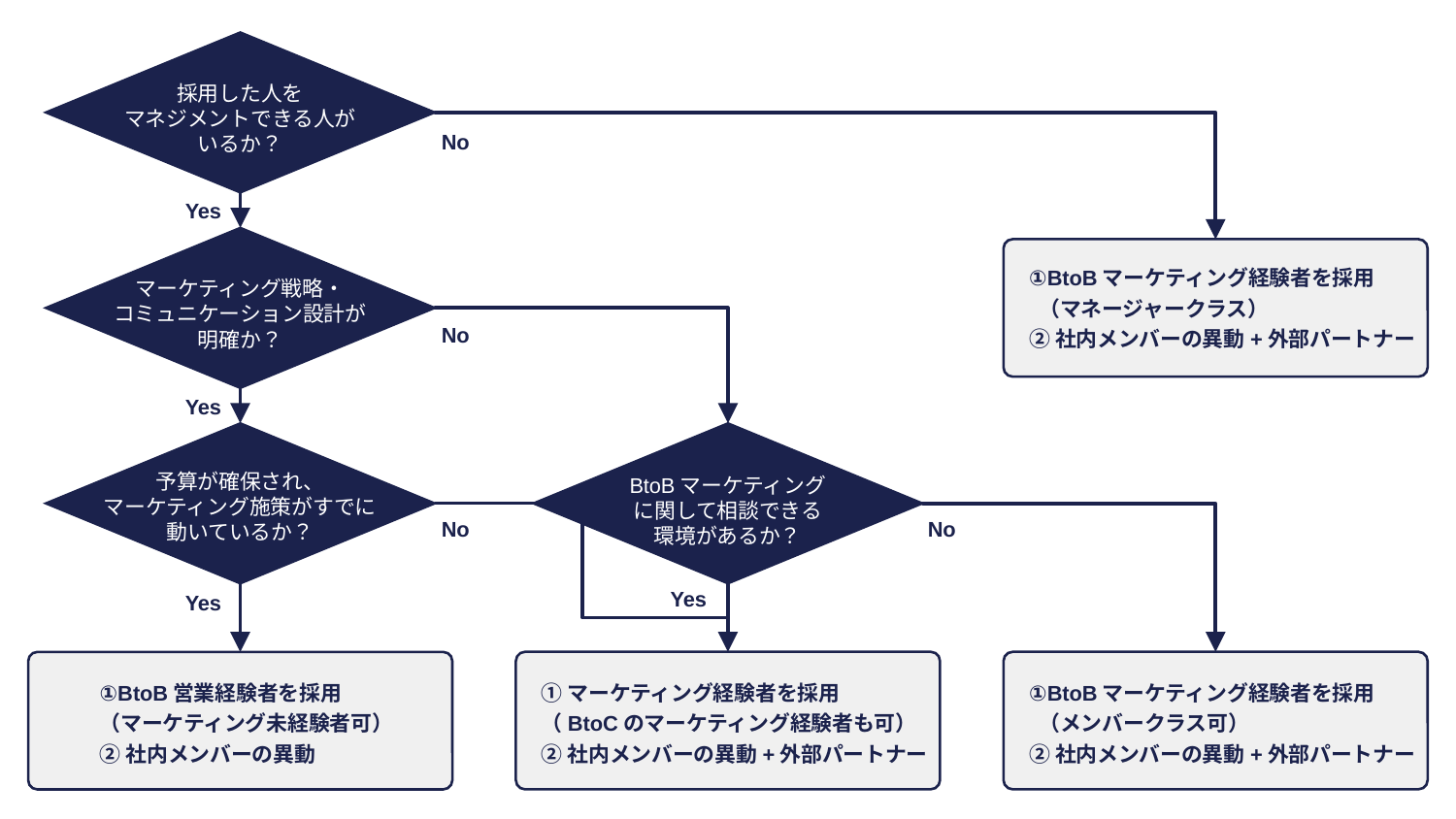

デザイン① 要件がわかるフローチャート
採用した人を
マネジメントできる人が
いるか？
No
Yes
マーケティング戦略・
コミュニケーション設計が
明確か？
①BtoBマーケティング経験者を採用
 （マネージャークラス）
②社内メンバーの異動+外部パートナー
No
Yes
予算が確保され、
マーケティング施策がすでに
動いているか？

BtoBマーケティング
に関して相談できる
環境があるか？
No
No
Yes
Yes
①マーケティング経験者を採用
（BtoCのマーケティング経験者も可）
②社内メンバーの異動+外部パートナー
①BtoBマーケティング経験者を採用
 （メンバークラス可）
②社内メンバーの異動+外部パートナー
①BtoB営業経験者を採用
（マーケティング未経験者可）
②社内メンバーの異動